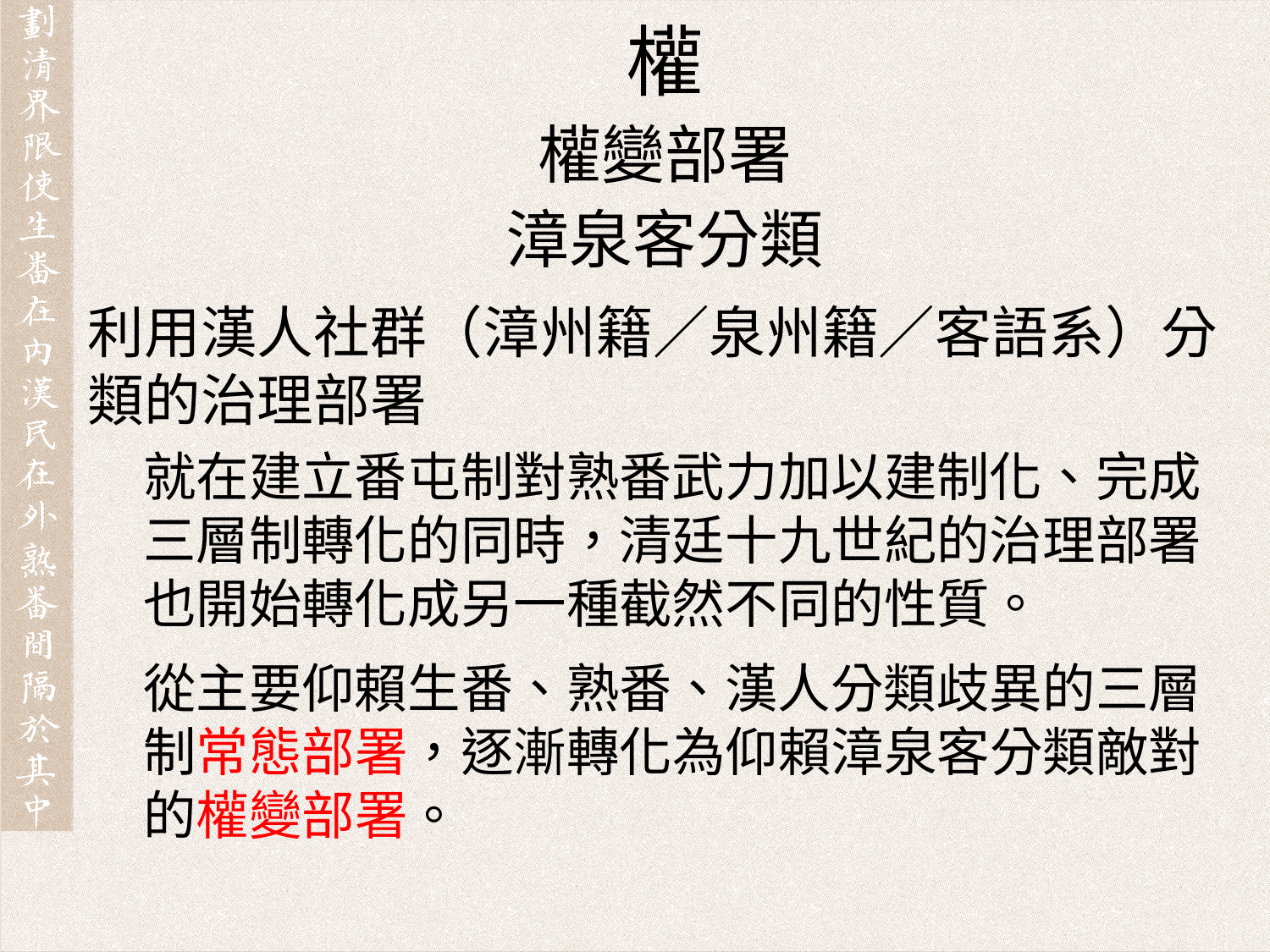

權
權變部署
漳泉客分類
利用漢人社群（漳州籍／泉州籍／客語系）分類的治理部署
就在建立番屯制對熟番武力加以建制化、完成三層制轉化的同時，清廷十九世紀的治理部署也開始轉化成另一種截然不同的性質。
從主要仰賴生番、熟番、漢人分類歧異的三層制常態部署，逐漸轉化為仰賴漳泉客分類敵對的權變部署。